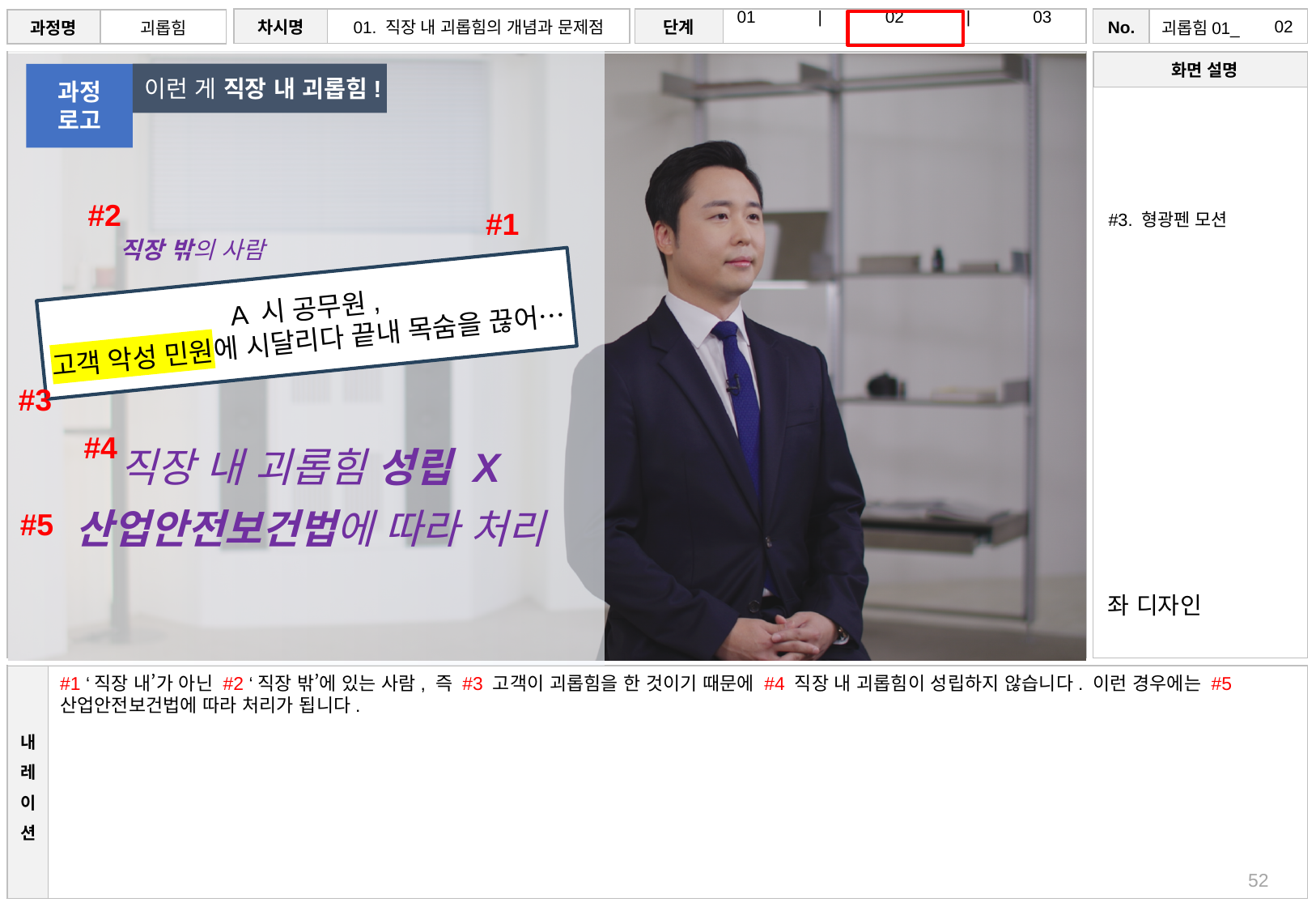

# 02
이런 게 직장 내 괴롭힘!
과정
로고
#2
#1
#3. 형광펜 모션
직장 밖의 사람

A 시 공무원,
고객 악성 민원에 시달리다 끝내 목숨을 끊어…
#3
#4
직장 내 괴롭힘 성립 X
산업안전보건법에 따라 처리
#5
좌 디자인
#1 ‘직장 내’가 아닌 #2 ‘직장 밖’에 있는 사람, 즉 #3 고객이 괴롭힘을 한 것이기 때문에 #4 직장 내 괴롭힘이 성립하지 않습니다. 이런 경우에는 #5 산업안전보건법에 따라 처리가 됩니다.
52